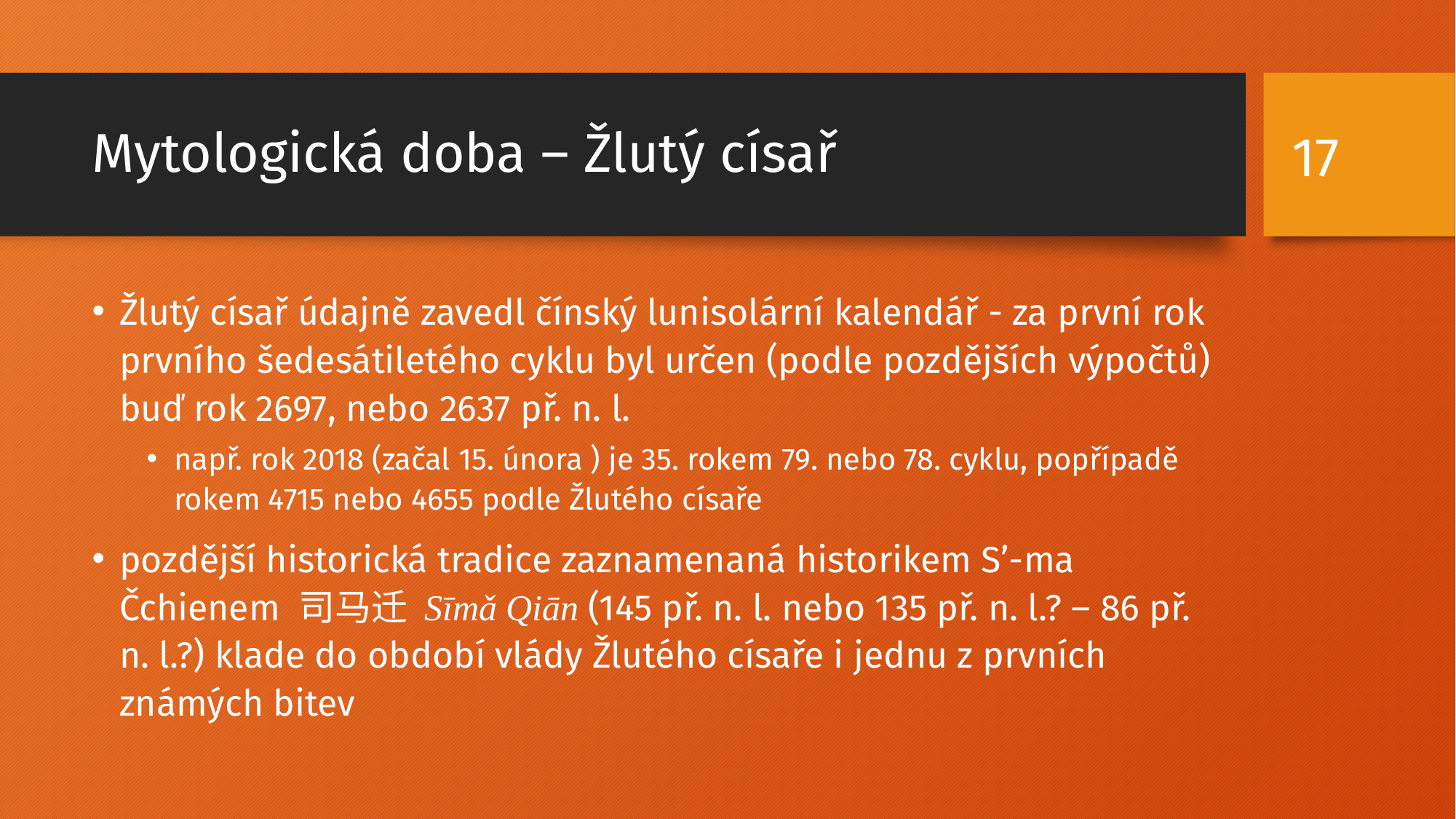

17
# Mytologická doba – Žlutý císař
Žlutý císař údajně zavedl čínský lunisolární kalendář - za první rok prvního šedesátiletého cyklu byl určen (podle pozdějších výpočtů) buď rok 2697, nebo 2637 př. n. l.
např. rok 2018 (začal 15. února ) je 35. rokem 79. nebo 78. cyklu, popřípadě rokem 4715 nebo 4655 podle Žlutého císaře
pozdější historická tradice zaznamenaná historikem S’-ma Čchienem 司马迁 Sīmǎ Qiān (145 př. n. l. nebo 135 př. n. l.? – 86 př. n. l.?) klade do období vlády Žlutého císaře i jednu z prvních známých bitev